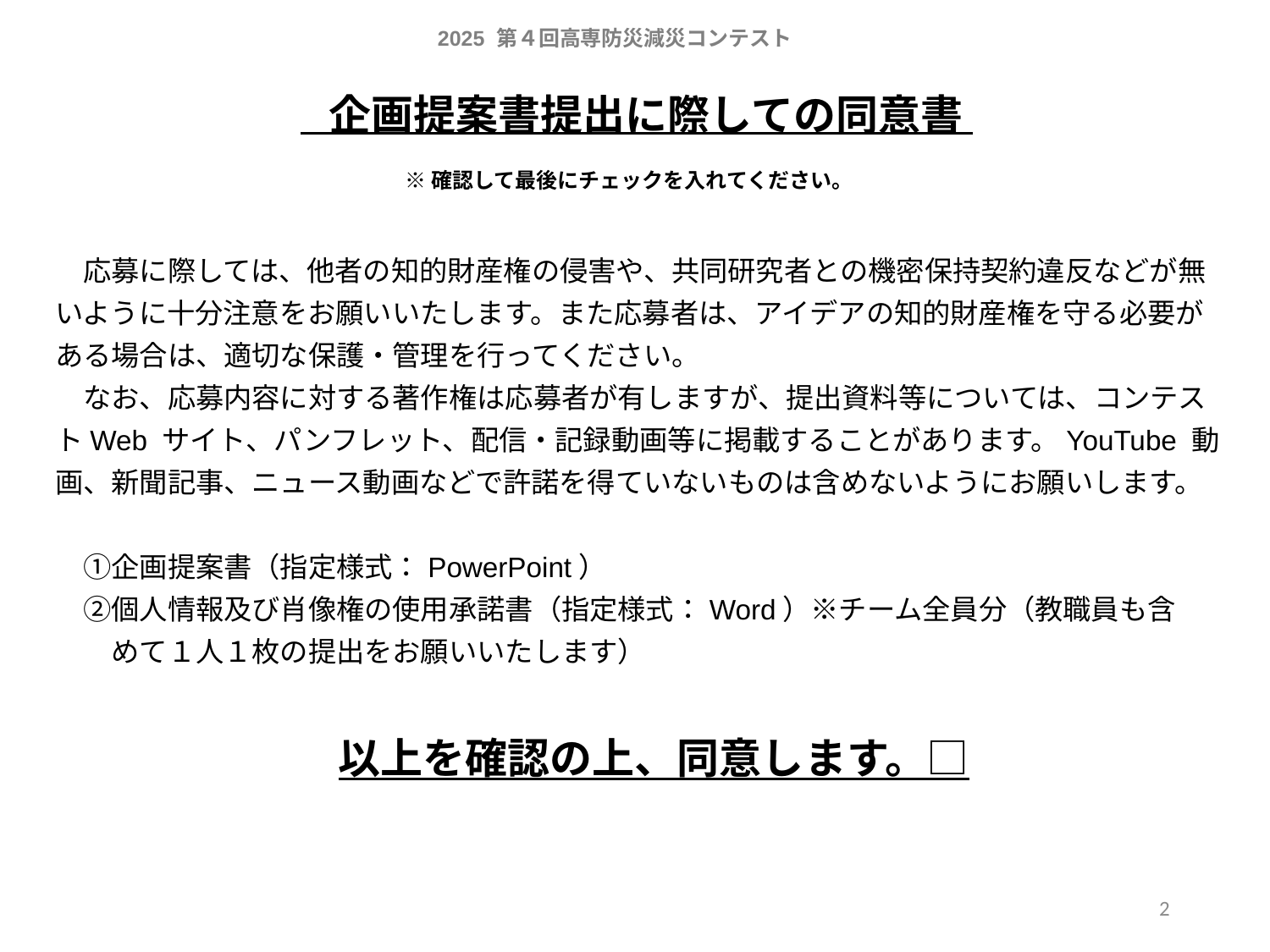

企画提案書提出に際しての同意書
※確認して最後にチェックを入れてください。
　応募に際しては、他者の知的財産権の侵害や、共同研究者との機密保持契約違反などが無いように十分注意をお願いいたします。また応募者は、アイデアの知的財産権を守る必要がある場合は、適切な保護・管理を行ってください。
　なお、応募内容に対する著作権は応募者が有しますが、提出資料等については、コンテストWeb サイト、パンフレット、配信・記録動画等に掲載することがあります。YouTube 動画、新聞記事、ニュース動画などで許諾を得ていないものは含めないようにお願いします。
　①企画提案書（指定様式：PowerPoint）
　②個人情報及び肖像権の使用承諾書（指定様式：Word）※チーム全員分（教職員も含
　　めて１人１枚の提出をお願いいたします）

以上を確認の上、同意します。□
2